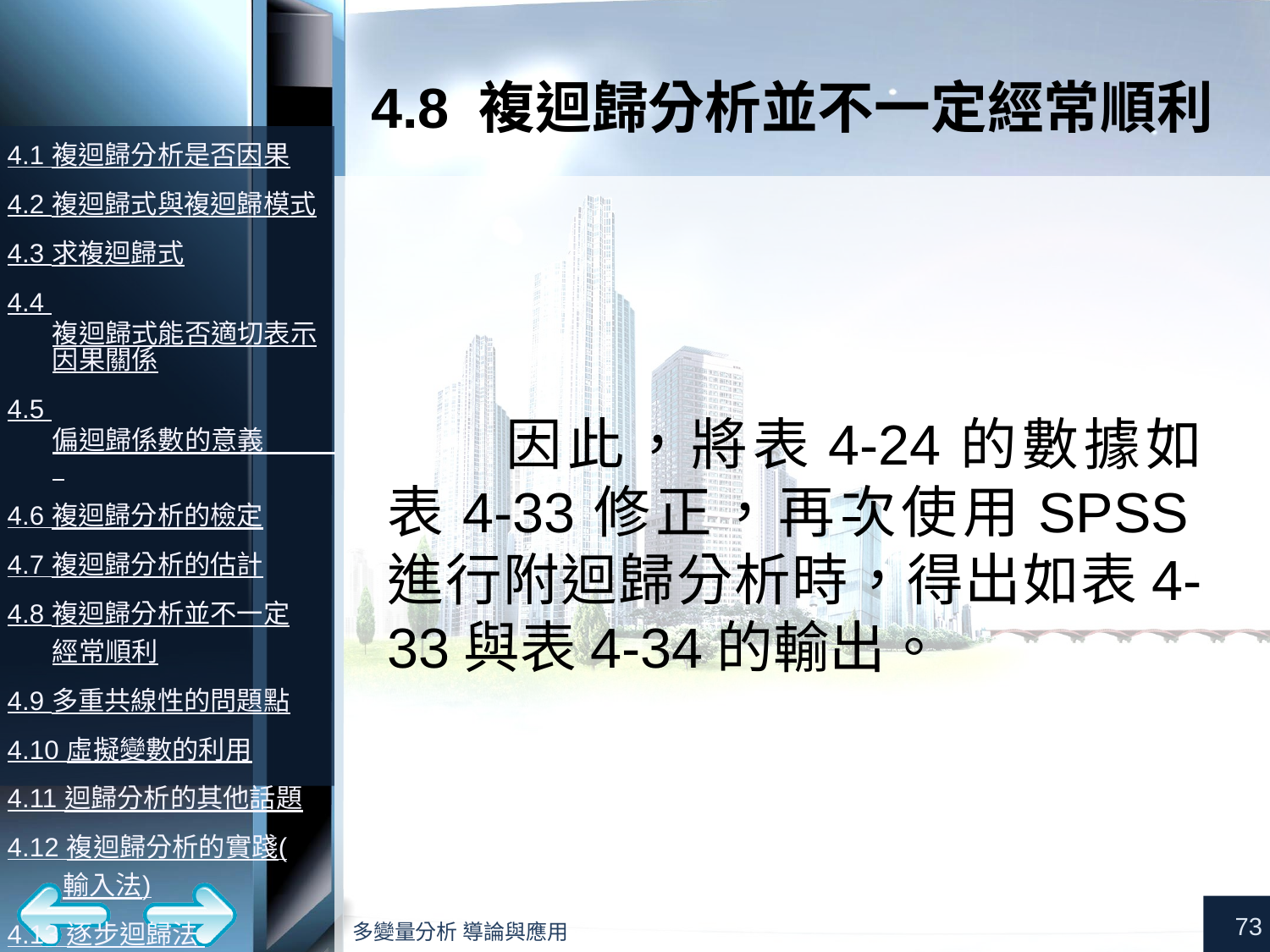

# 4.8 複迴歸分析並不一定經常順利
因此，將表4-24的數據如表4-33修正，再次使用SPSS進行附迴歸分析時，得出如表4-33與表4-34的輸出。
73
多變量分析 導論與應用